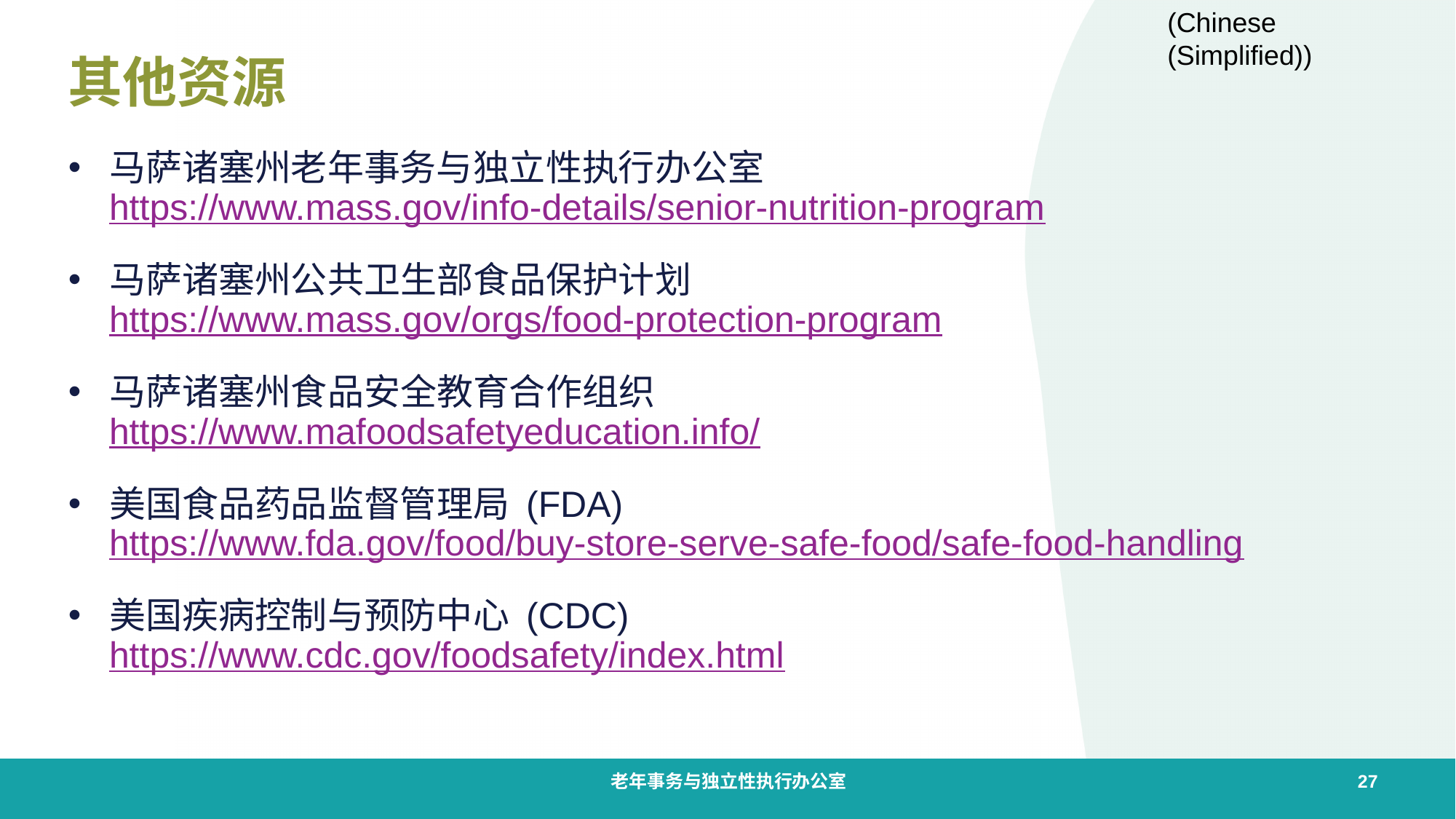

# 其他资源
马萨诸塞州老年事务与独立性执行办公室
https://www.mass.gov/info-details/senior-nutrition-program
马萨诸塞州公共卫生部食品保护计划
https://www.mass.gov/orgs/food-protection-program
马萨诸塞州食品安全教育合作组织
https://www.mafoodsafetyeducation.info/
美国食品药品监督管理局 (FDA)
https://www.fda.gov/food/buy-store-serve-safe-food/safe-food-handling
美国疾病控制与预防中心 (CDC)
https://www.cdc.gov/foodsafety/index.html